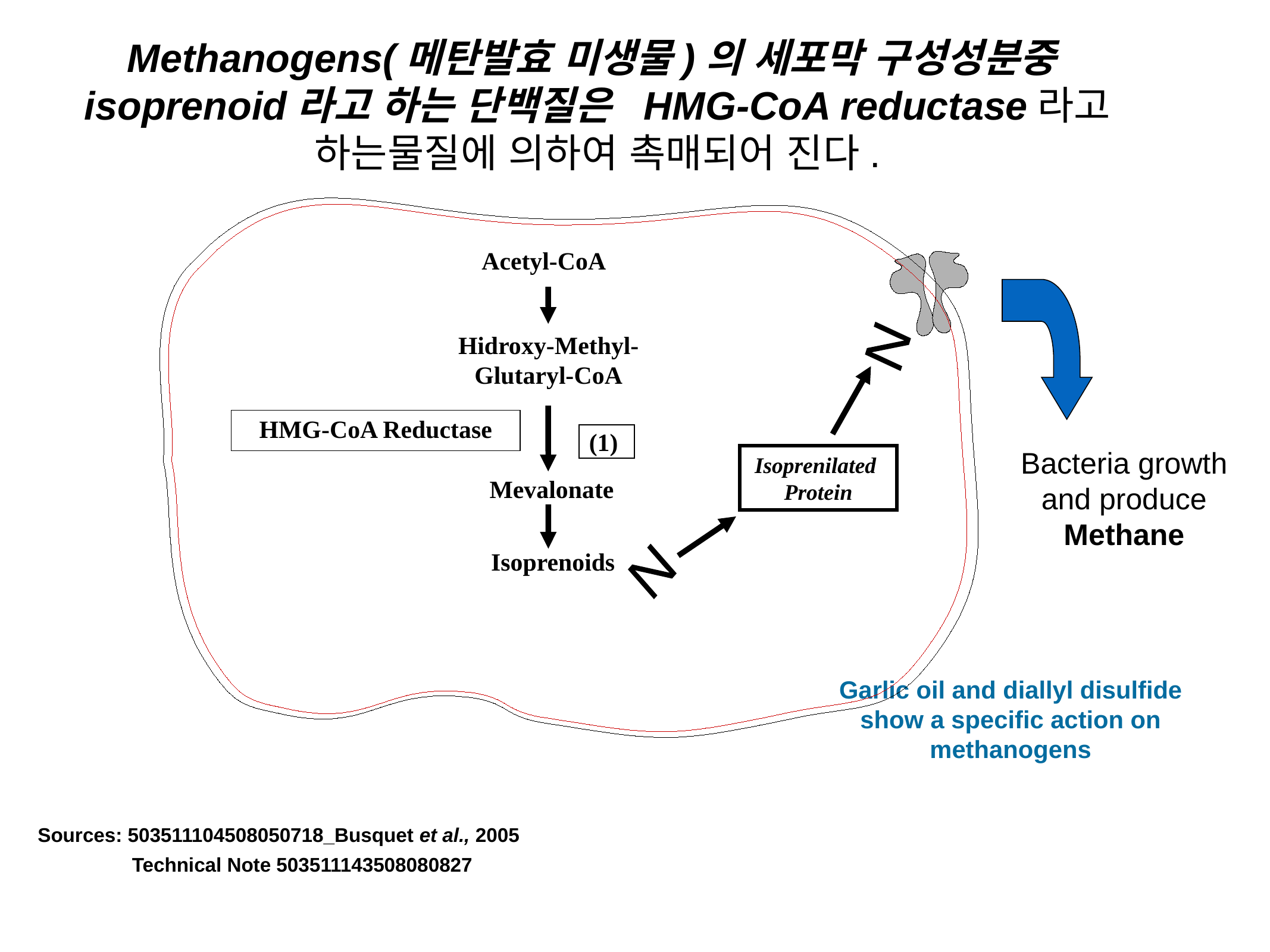

Methanogens(메탄발효 미생물)의 세포막 구성성분중
 isoprenoid라고 하는 단백질은  HMG-CoA reductase라고
하는물질에 의하여 촉매되어 진다.

Acetyl-CoA

N

Isoprenilated
Protein
Mevalonate

Isoprenoids
N

Hidroxy-Methyl-Glutaryl-CoA

HMG-CoA Reductase
(1)

Bacteria growth and produce Methane
Garlic oil and diallyl disulfide show a specific action on methanogens
Sources: 503511104508050718_Busquet et al., 2005
Technical Note 503511143508080827